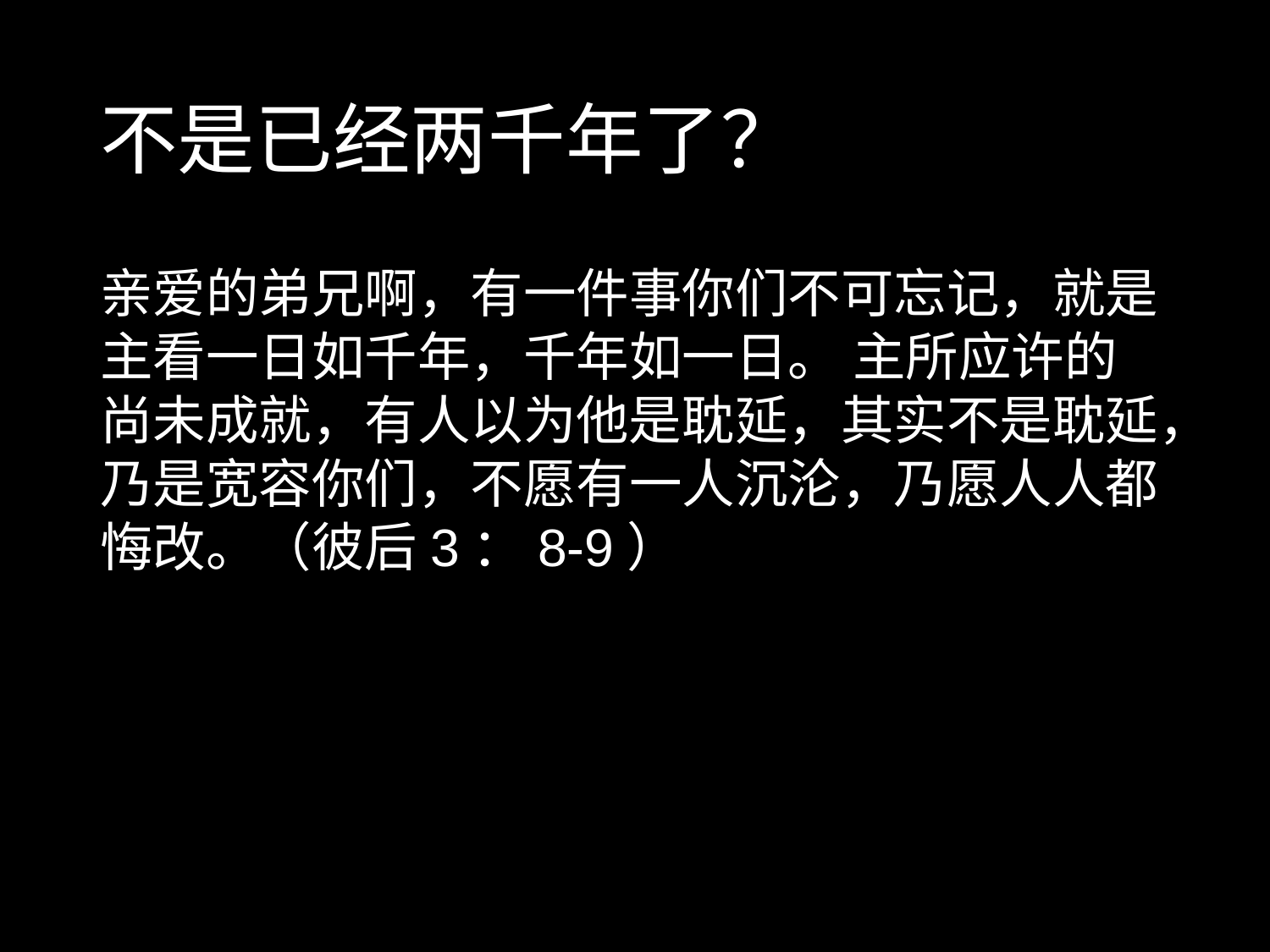

# 不是已经两千年了？
亲爱的弟兄啊，有一件事你们不可忘记，就是主看一日如千年，千年如一日。 主所应许的尚未成就，有人以为他是耽延，其实不是耽延，乃是宽容你们，不愿有一人沉沦，乃愿人人都悔改。（彼后3：8-9）